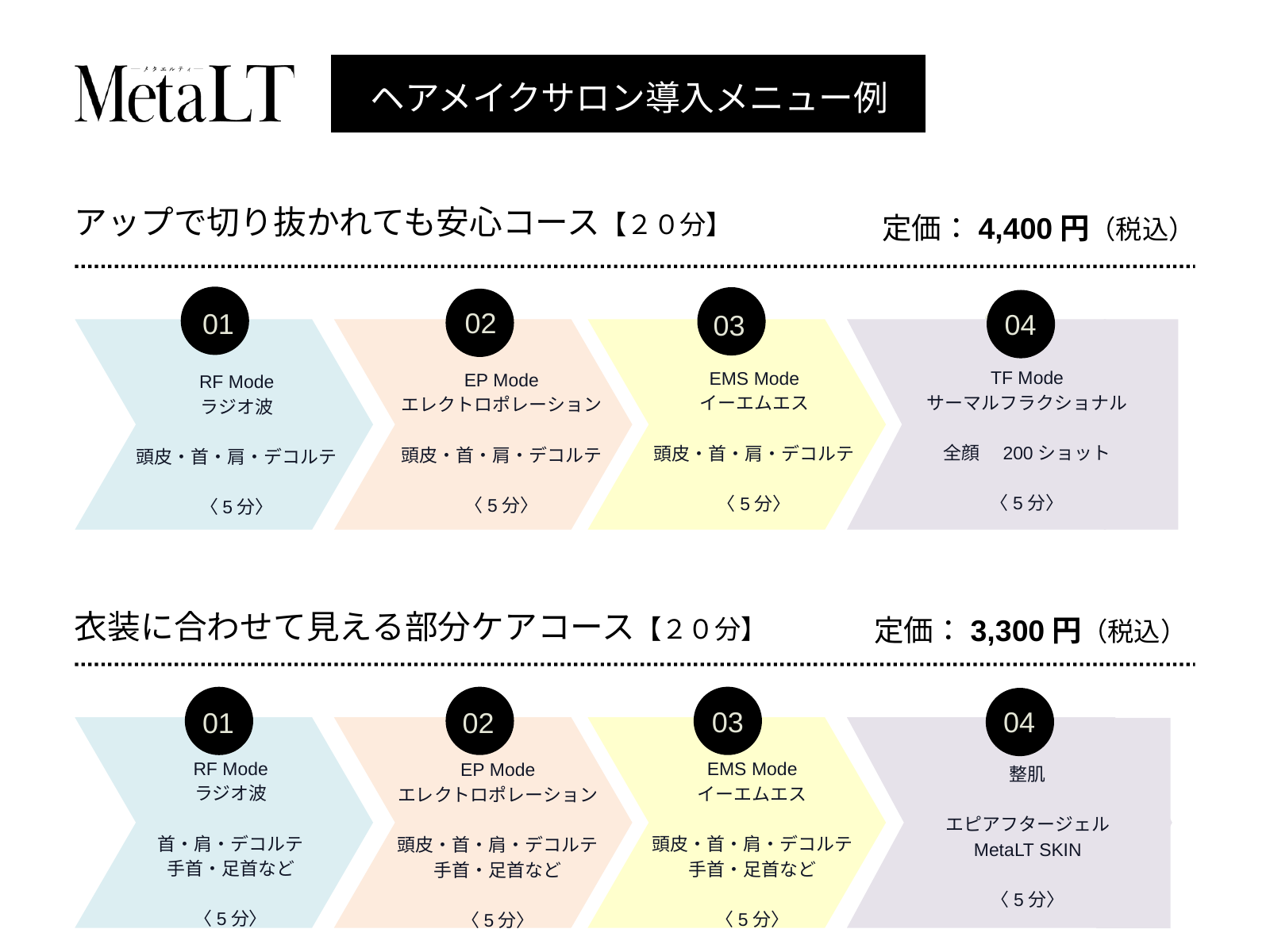

ヘアメイクサロン導入メニュー例

定価：4,400円（税込）
アップで切り抜かれても安心コース【２０分】

02
01
04
03
EMS Mode
イーエムエス

頭皮・首・肩・デコルテ

〈5分〉
EP Mode
エレクトロポレーション

頭皮・首・肩・デコルテ

〈5分〉
RF Mode
ラジオ波

頭皮・首・肩・デコルテ

〈5分〉

02
03
04

TF Mode
サーマルフラクショナル

全顔　200ショット

〈5分〉
定価：3,300円（税込）
衣装に合わせて見える部分ケアコース【２０分】

04
03
02
01
RF Mode
ラジオ波

首・肩・デコルテ
手首・足首など

〈5分〉
EMS Mode
イーエムエス

頭皮・首・肩・デコルテ
手首・足首など

〈5分〉
EP Mode
エレクトロポレーション

頭皮・首・肩・デコルテ
手首・足首など

〈5分〉
整肌

エピアフタージェル
MetaLT SKIN

〈5分〉